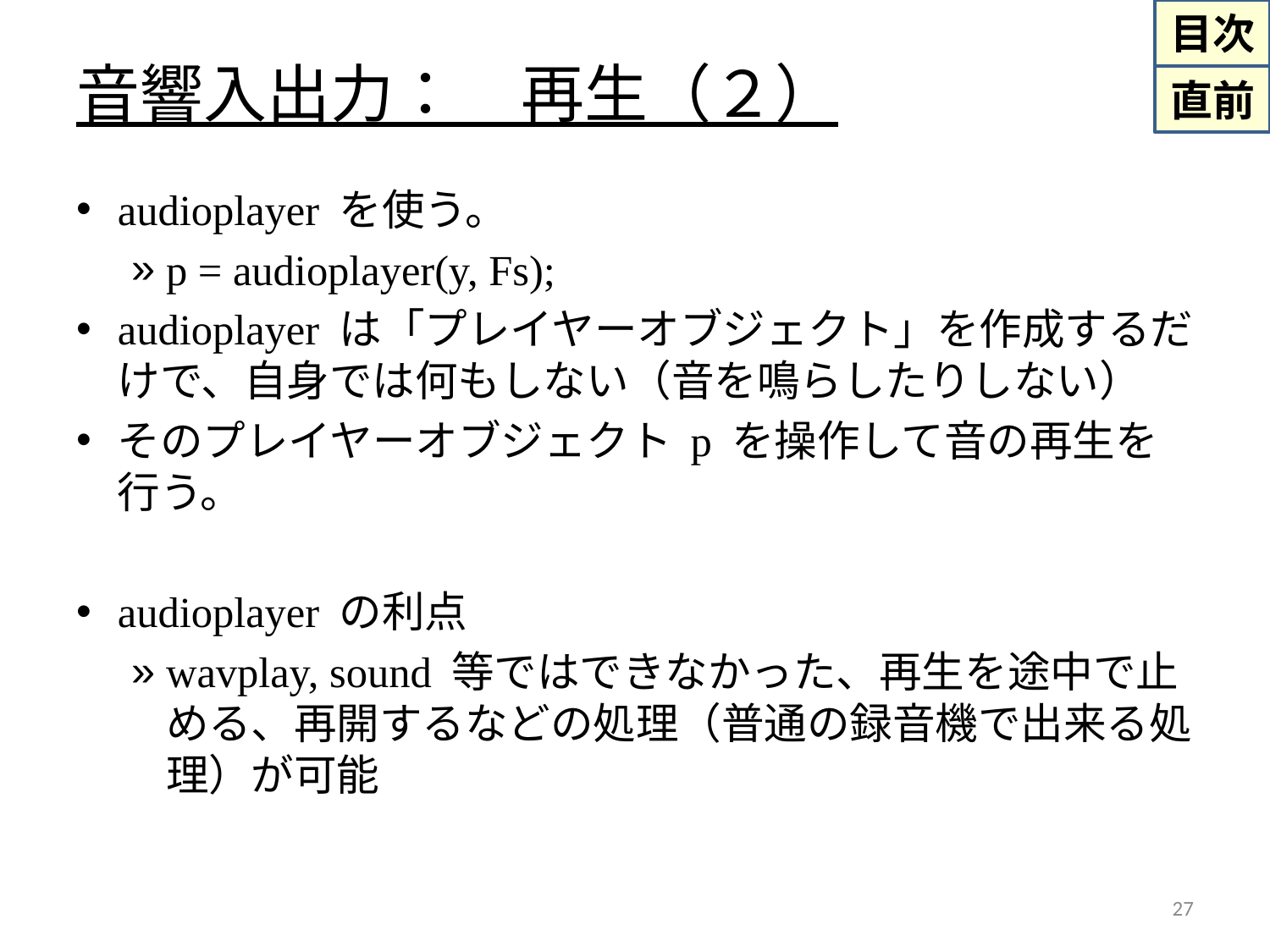

# 音響入出力：　再生（２）
audioplayer を使う。
p = audioplayer(y, Fs);
audioplayer は「プレイヤーオブジェクト」を作成するだけで、自身では何もしない（音を鳴らしたりしない）
そのプレイヤーオブジェクト p を操作して音の再生を行う。

audioplayer の利点
wavplay, sound 等ではできなかった、再生を途中で止める、再開するなどの処理（普通の録音機で出来る処理）が可能

27